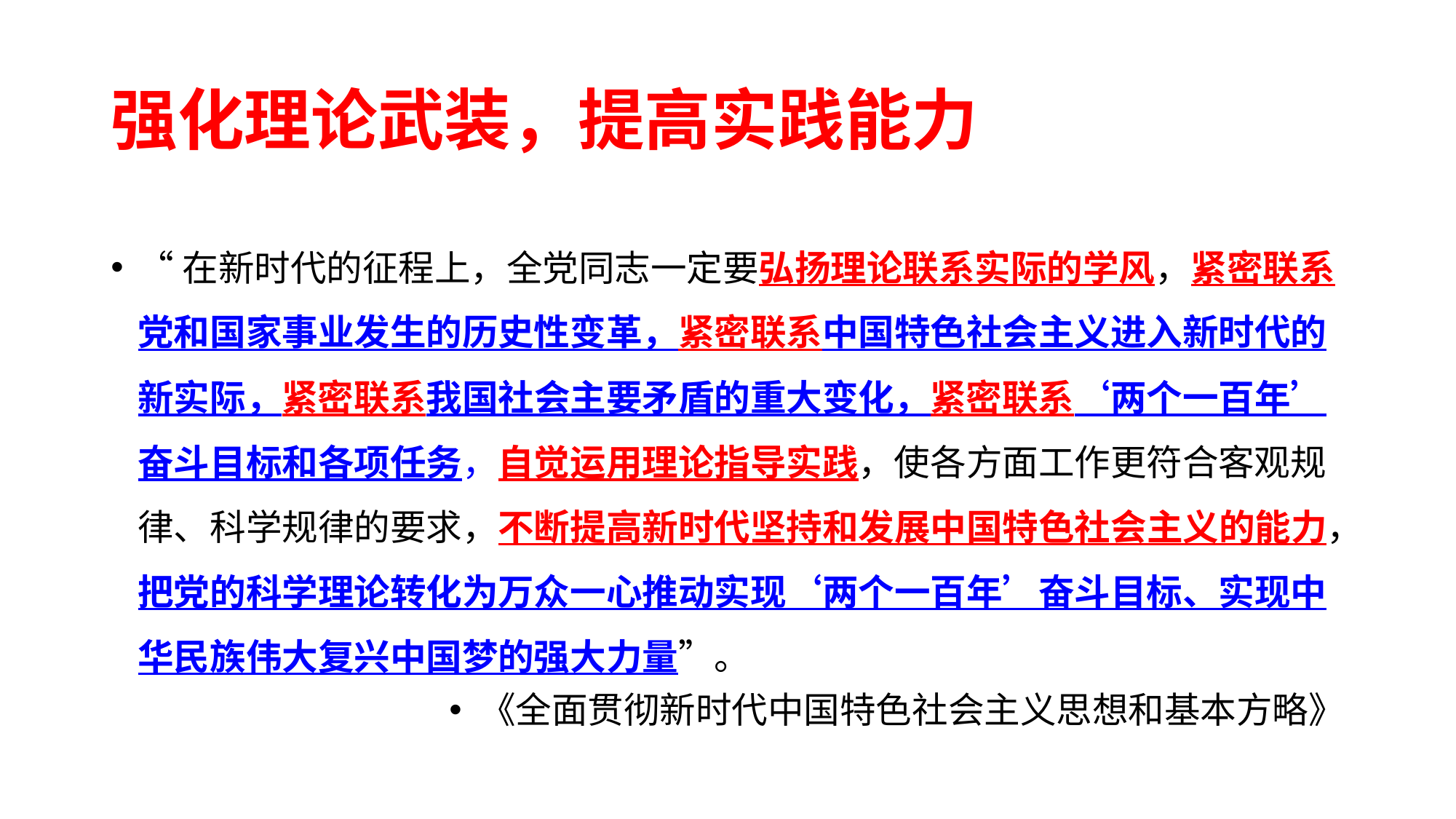

# 强化理论武装，提高实践能力
“在新时代的征程上，全党同志一定要弘扬理论联系实际的学风，紧密联系党和国家事业发生的历史性变革，紧密联系中国特色社会主义进入新时代的新实际，紧密联系我国社会主要矛盾的重大变化，紧密联系‘两个一百年’奋斗目标和各项任务，自觉运用理论指导实践，使各方面工作更符合客观规律、科学规律的要求，不断提高新时代坚持和发展中国特色社会主义的能力，把党的科学理论转化为万众一心推动实现‘两个一百年’奋斗目标、实现中华民族伟大复兴中国梦的强大力量”。
《全面贯彻新时代中国特色社会主义思想和基本方略》